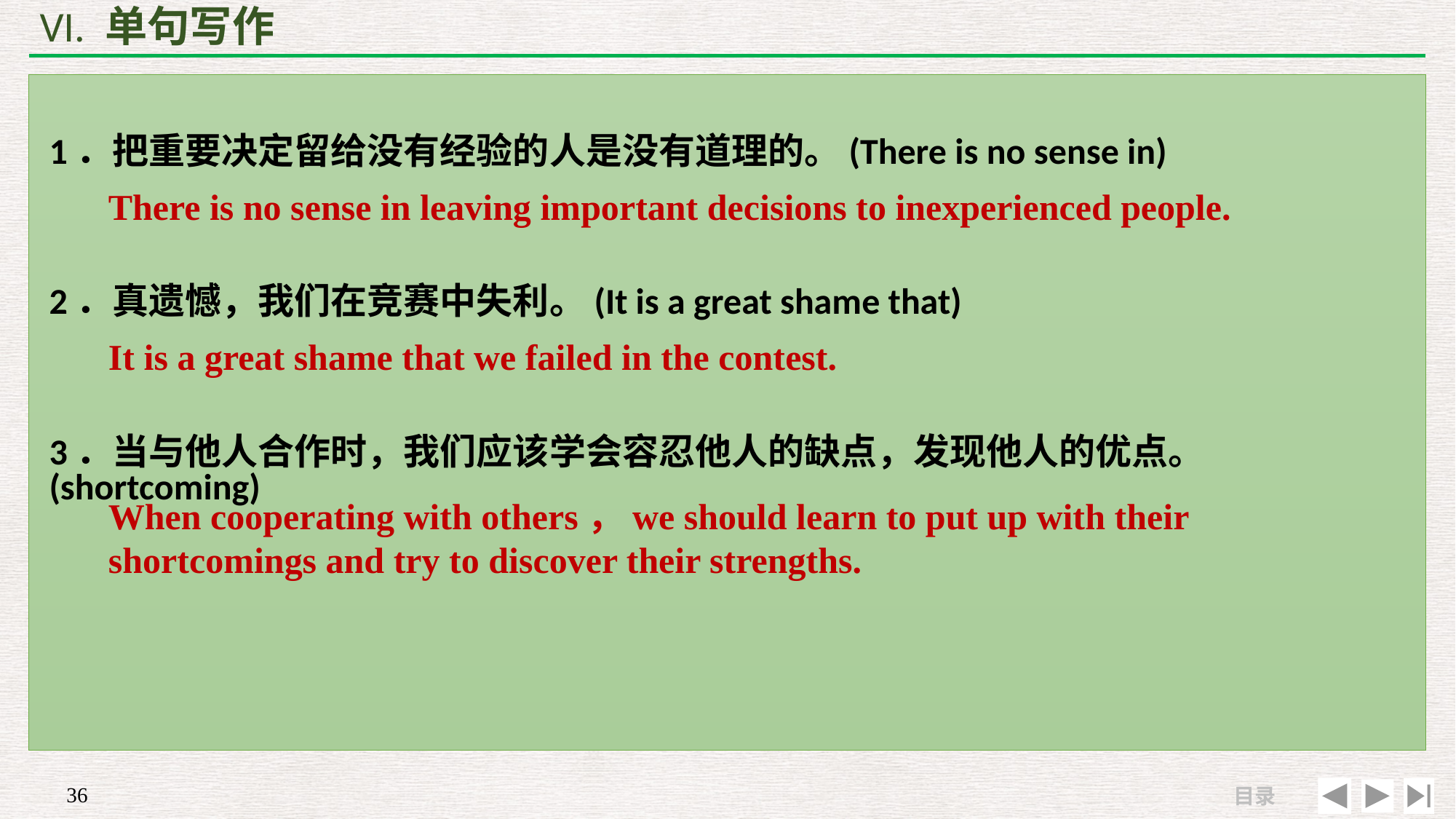

# VI. 单句写作

1．把重要决定留给没有经验的人是没有道理的。(There is no sense in)

2．真遗憾，我们在竞赛中失利。(It is a great shame that)

3．当与他人合作时，我们应该学会容忍他人的缺点，发现他人的优点。(shortcoming)
There is no sense in leaving important decisions to inexperienced people.
It is a great shame that we failed in the contest.
When cooperating with others，we should learn to put up with their shortcomings and try to discover their strengths.